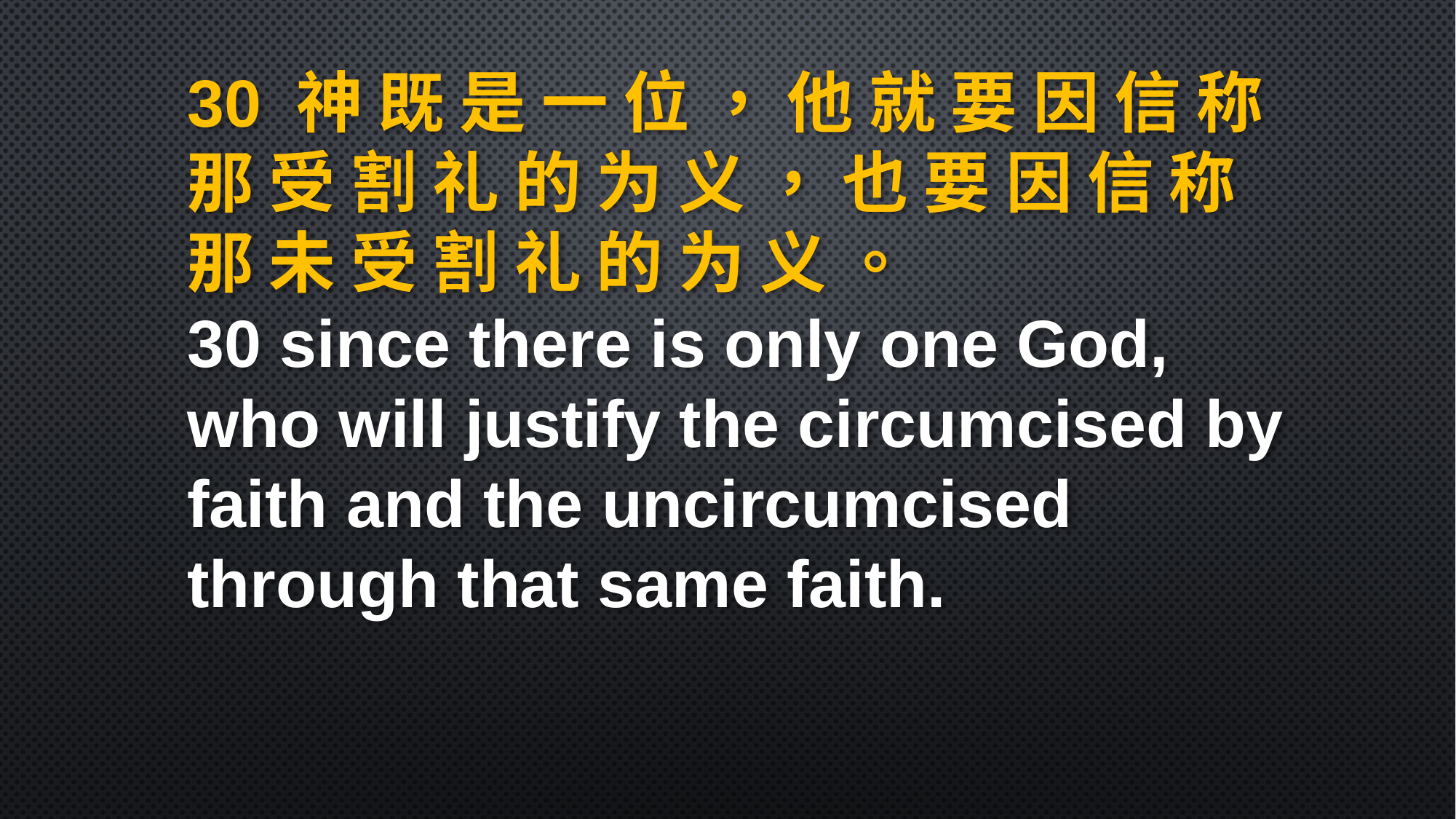

30 神 既 是 一 位 ， 他 就 要 因 信 称 那 受 割 礼 的 为 义 ， 也 要 因 信 称 那 未 受 割 礼 的 为 义 。
30 since there is only one God, who will justify the circumcised by faith and the uncircumcised through that same faith.